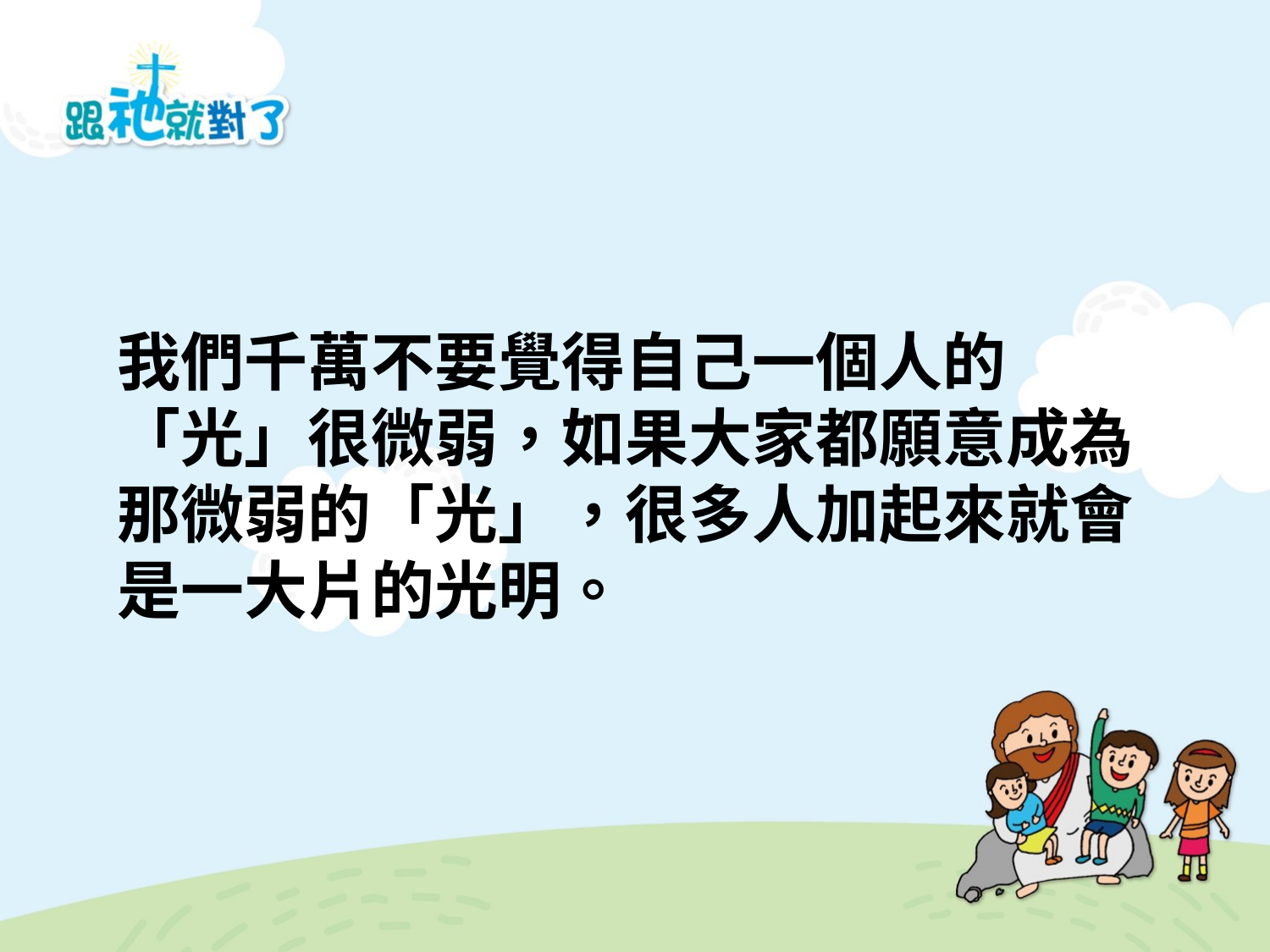

我們千萬不要覺得自己一個人的「光」很微弱，如果大家都願意成為那微弱的「光」，很多人加起來就會是一大片的光明。